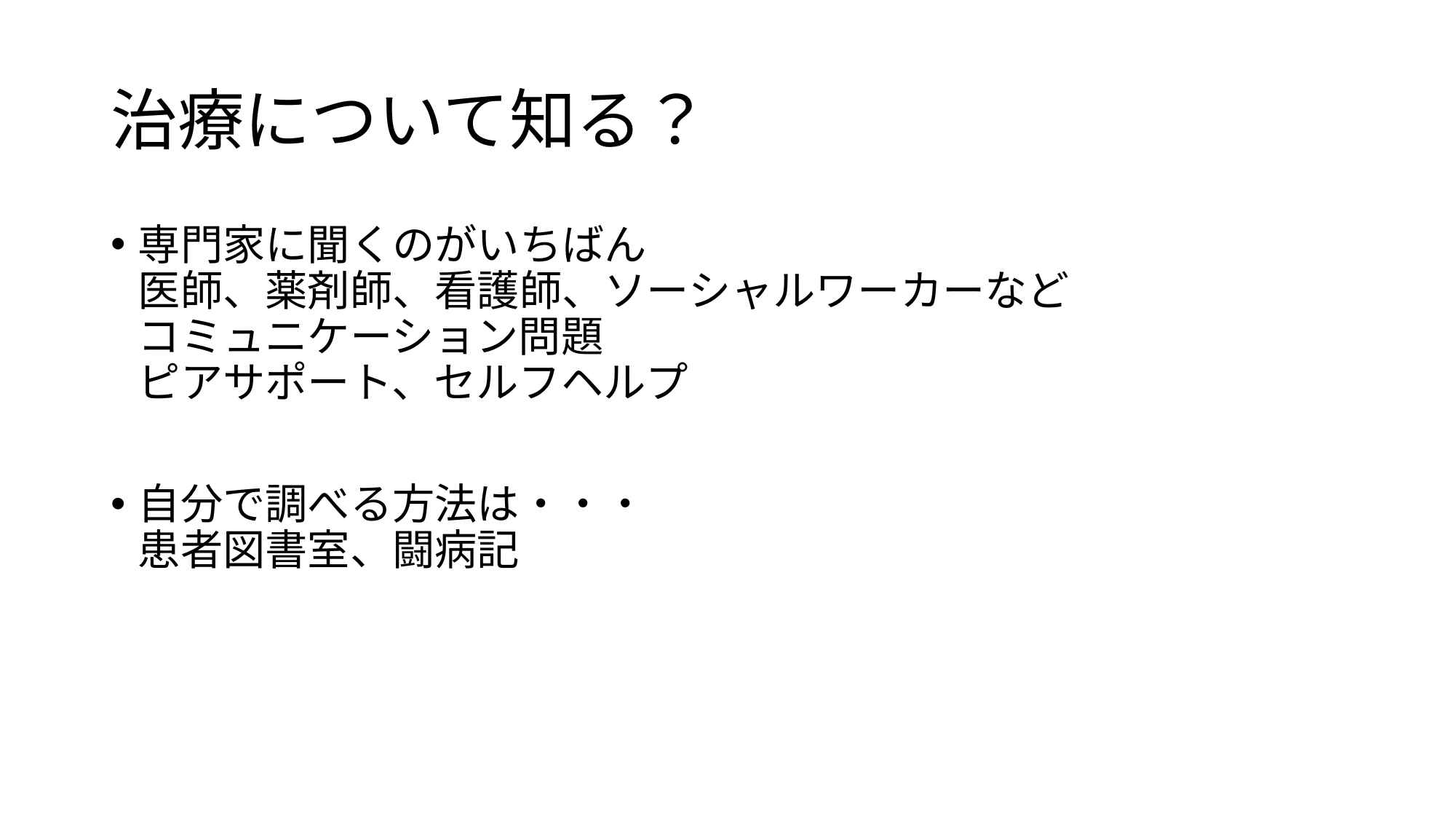

# 治療について知る？
専門家に聞くのがいちばん
医師、薬剤師、看護師、ソーシャルワーカーなど
コミュニケーション問題
ピアサポート、セルフヘルプ

自分で調べる方法は・・・
患者図書室、闘病記